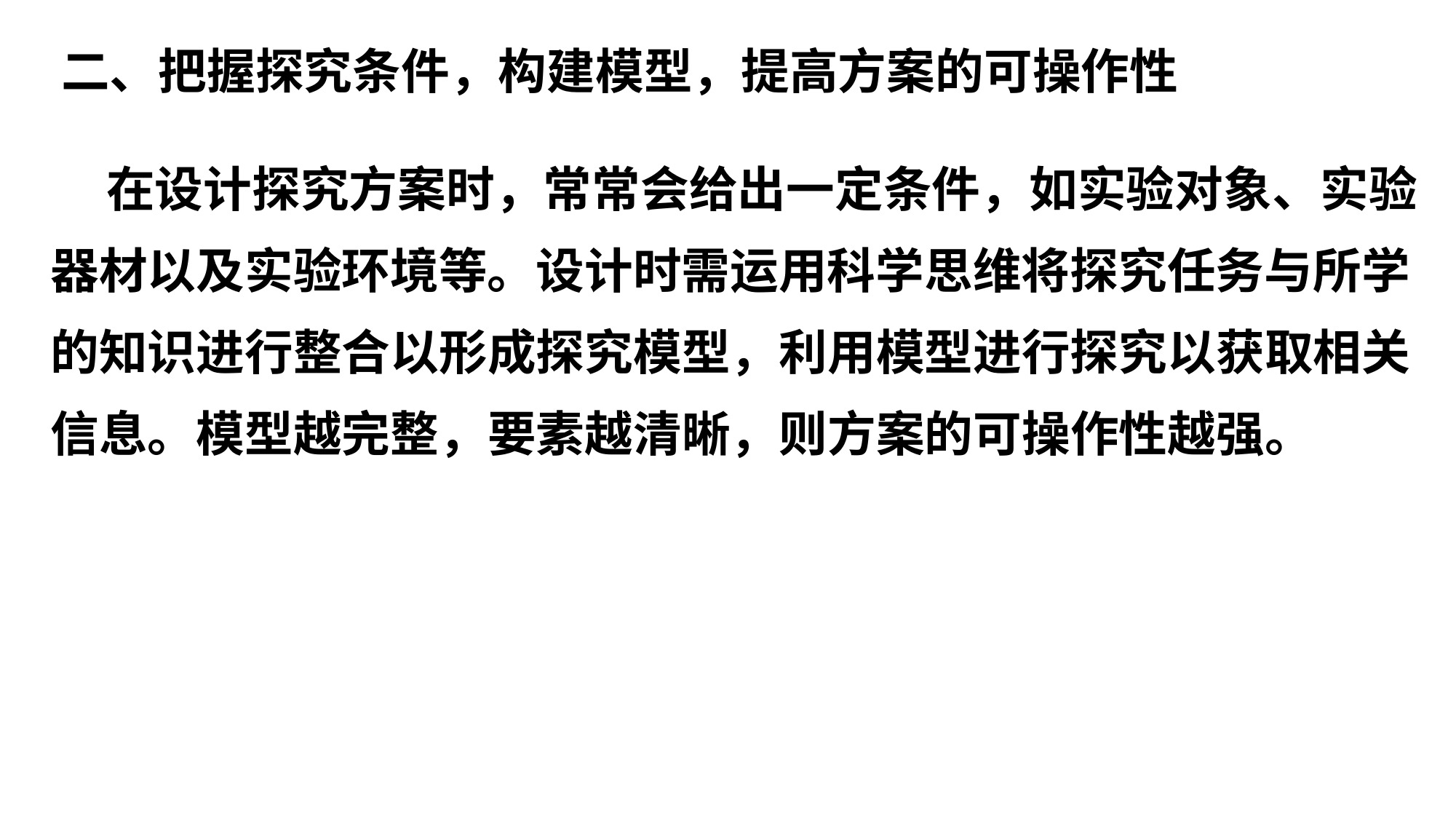

二、把握探究条件，构建模型，提高方案的可操作性
    在设计探究方案时，常常会给出一定条件，如实验对象、实验器材以及实验环境等。设计时需运用科学思维将探究任务与所学的知识进行整合以形成探究模型，利用模型进行探究以获取相关信息。模型越完整，要素越清晰，则方案的可操作性越强。